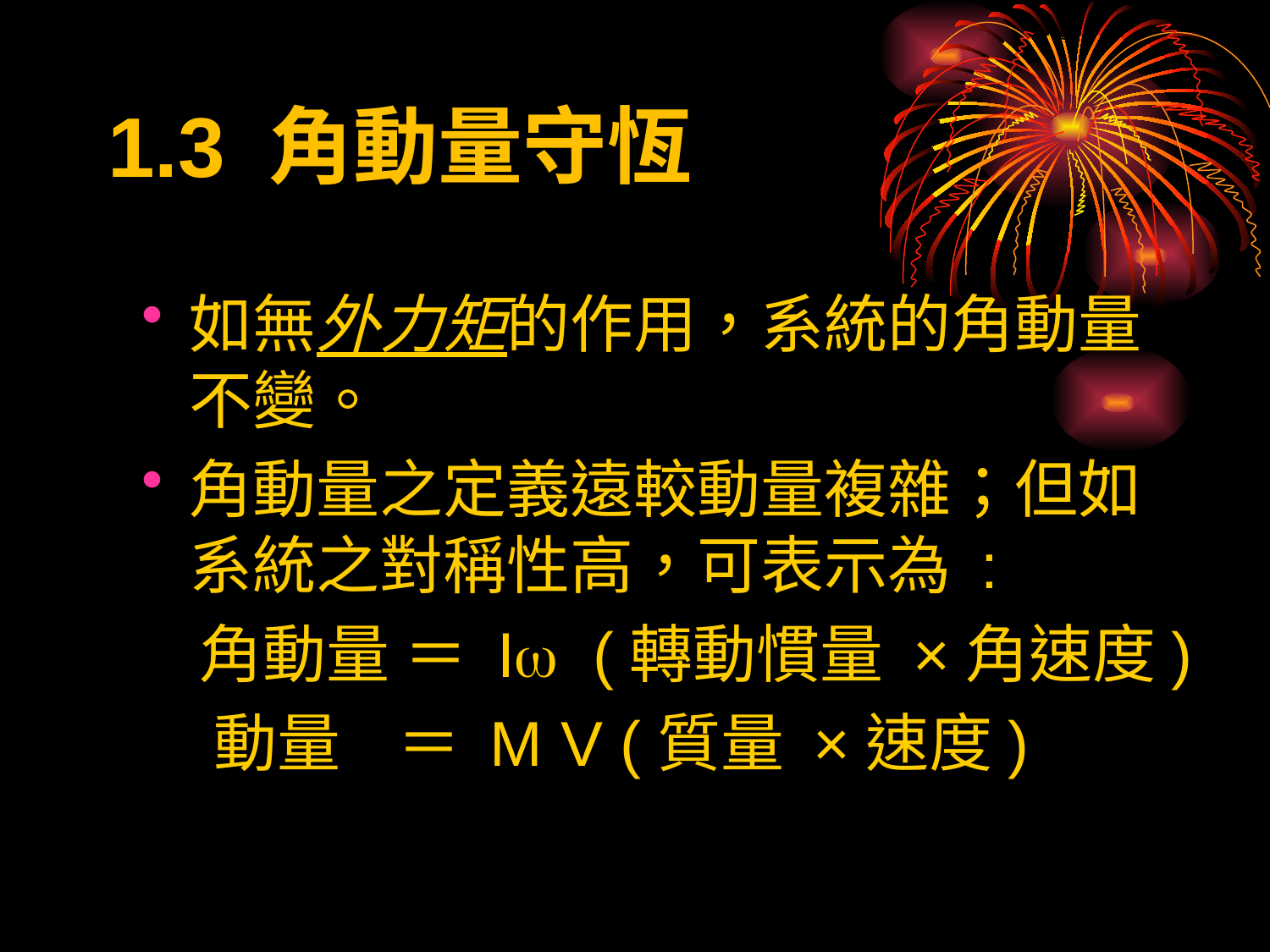

# 1.3 角動量守恆
如無外力矩的作用，系統的角動量不變。
角動量之定義遠較動量複雜；但如系統之對稱性高，可表示為 :
   角動量 ＝ Iω  (轉動慣量 ×角速度)
    動量    ＝ M V (質量 ×速度)